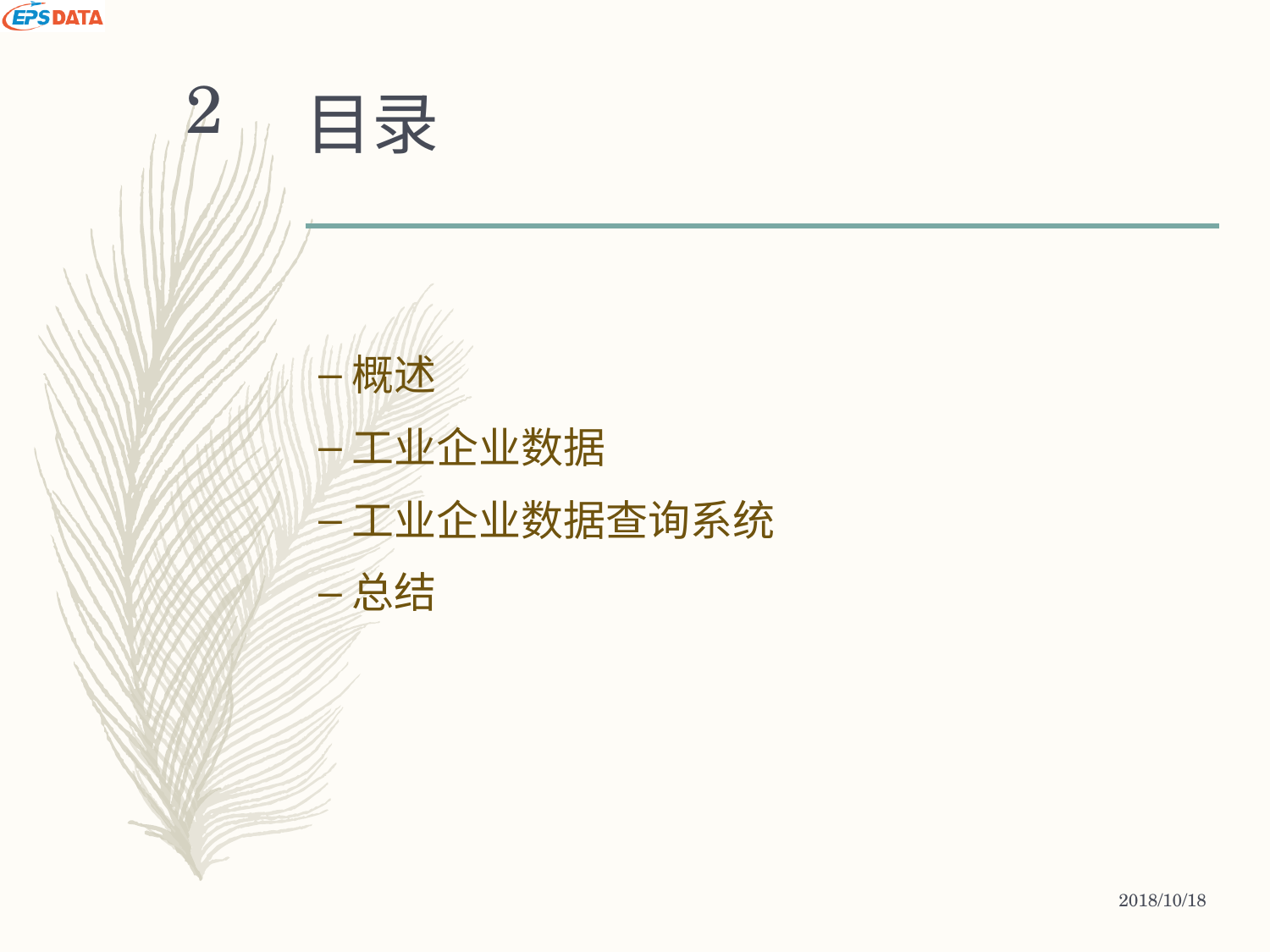

# 目录
2
概述
工业企业数据
工业企业数据查询系统
总结
2018/10/18